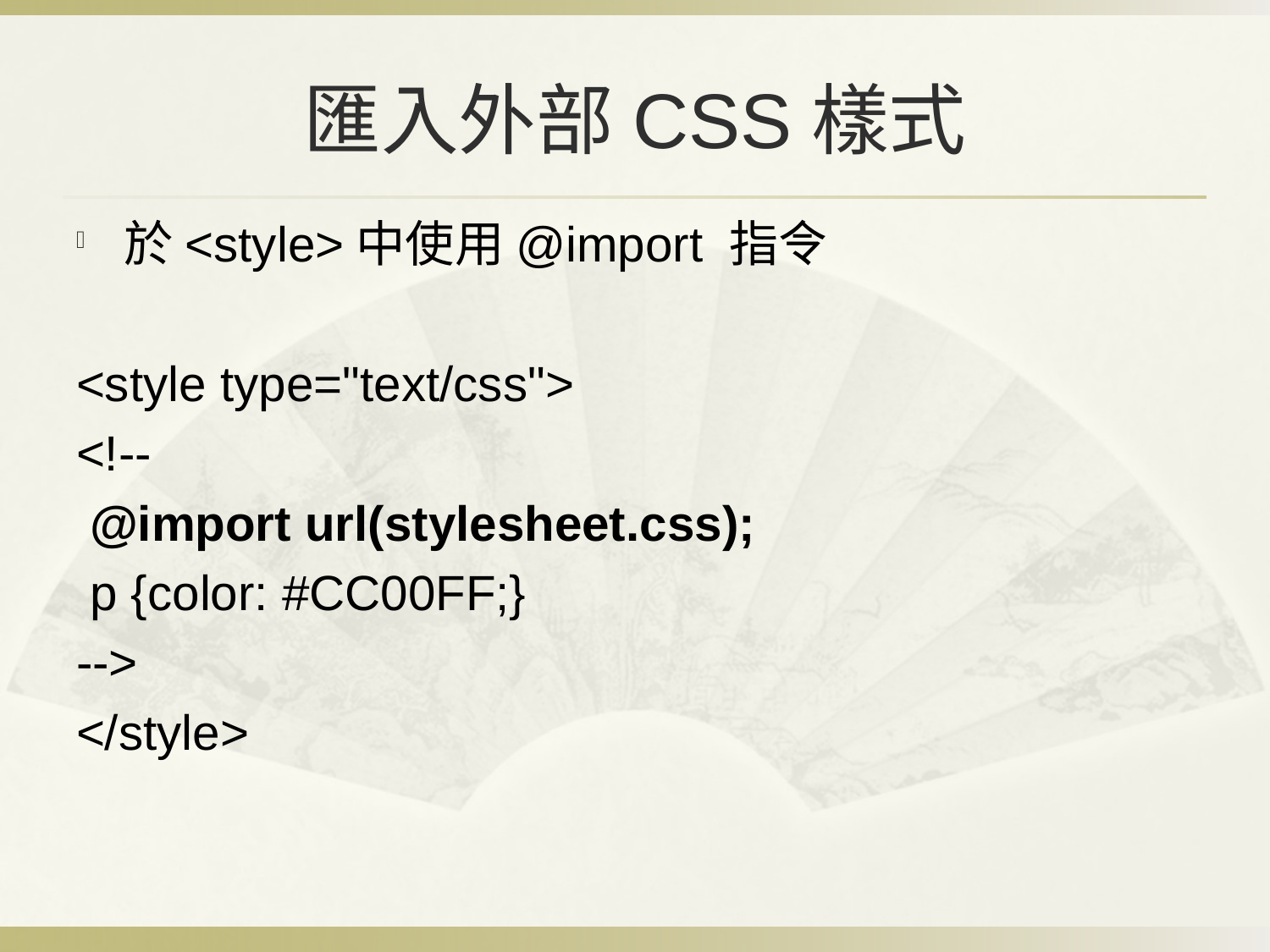

# 匯入外部CSS樣式
於<style>中使用@import 指令

<style type="text/css">
<!--
 @import url(stylesheet.css);
 p {color: #CC00FF;}
-->
</style>